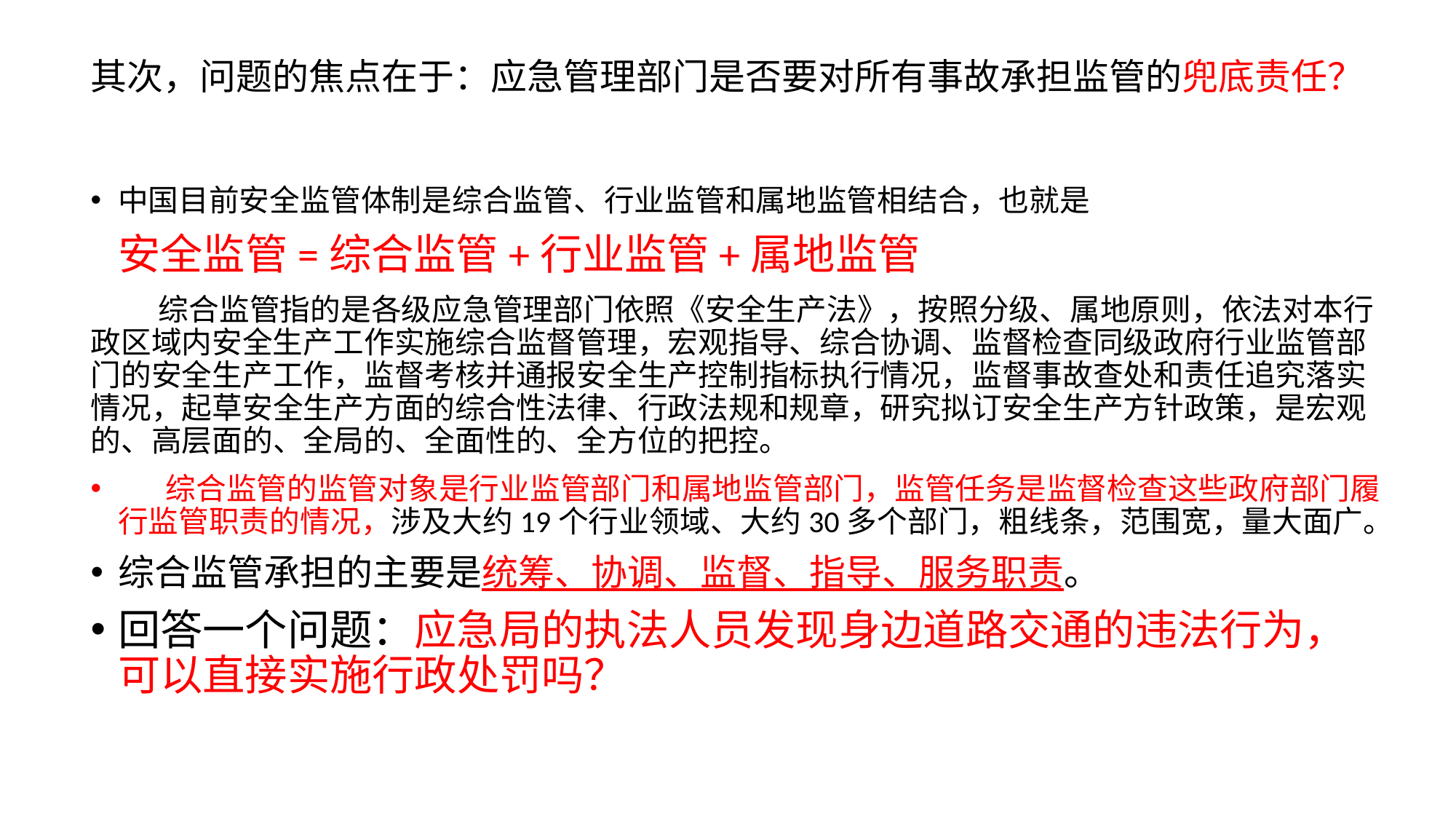

其次，问题的焦点在于：应急管理部门是否要对所有事故承担监管的兜底责任？

中国目前安全监管体制是综合监管、行业监管和属地监管相结合，也就是
   安全监管=综合监管+行业监管+属地监管
         综合监管指的是各级应急管理部门依照《安全生产法》，按照分级、属地原则，依法对本行政区域内安全生产工作实施综合监督管理，宏观指导、综合协调、监督检查同级政府行业监管部门的安全生产工作，监督考核并通报安全生产控制指标执行情况，监督事故查处和责任追究落实情况，起草安全生产方面的综合性法律、行政法规和规章，研究拟订安全生产方针政策，是宏观的、高层面的、全局的、全面性的、全方位的把控。
      综合监管的监管对象是行业监管部门和属地监管部门，监管任务是监督检查这些政府部门履行监管职责的情况，涉及大约19个行业领域、大约30多个部门，粗线条，范围宽，量大面广。
综合监管承担的主要是统筹、协调、监督、指导、服务职责。
回答一个问题：应急局的执法人员发现身边道路交通的违法行为，可以直接实施行政处罚吗？
56